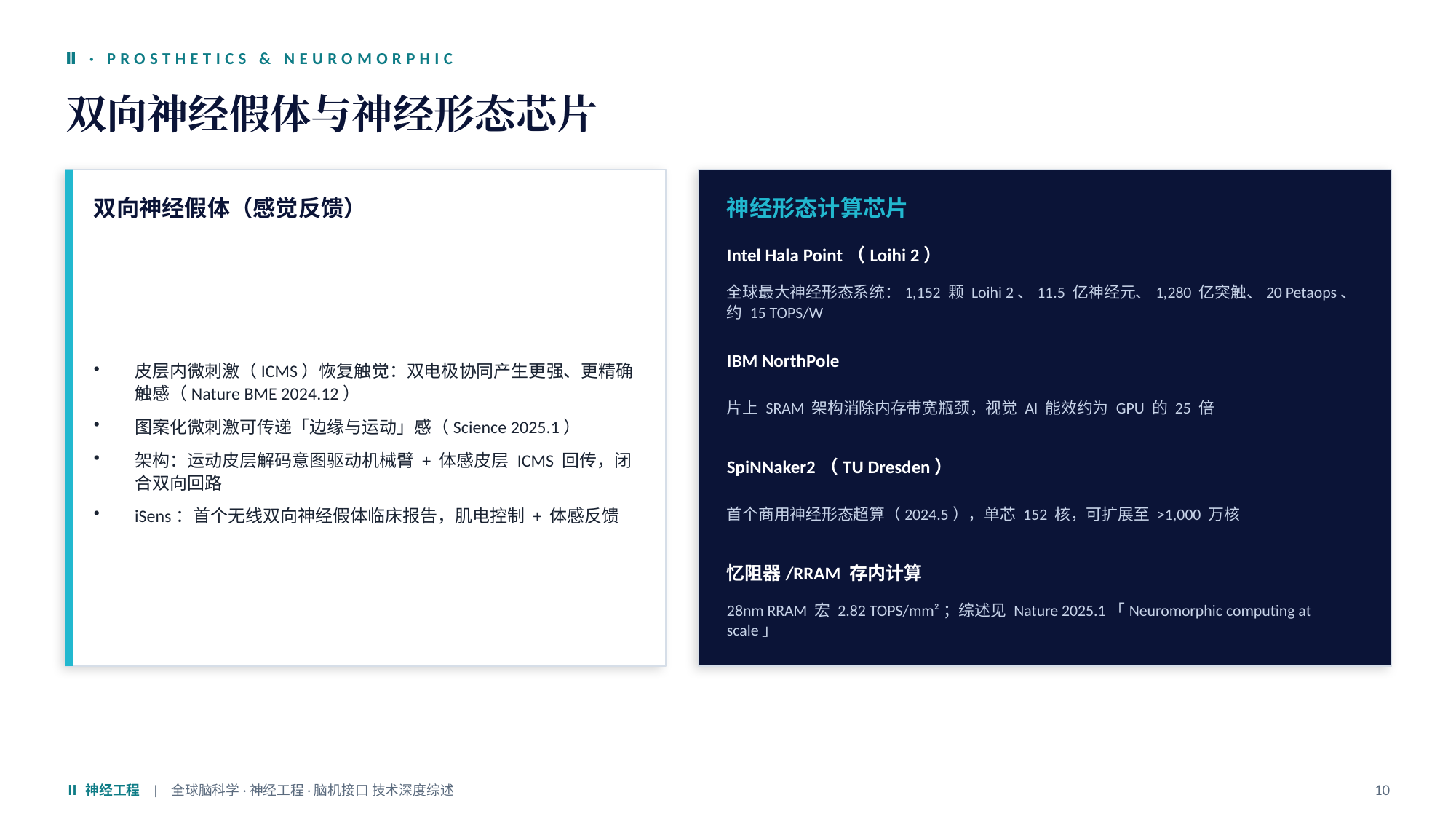

Ⅱ · PROSTHETICS & NEUROMORPHIC
双向神经假体与神经形态芯片

双向神经假体（感觉反馈）
神经形态计算芯片
Intel Hala Point（Loihi 2）
皮层内微刺激（ICMS）恢复触觉：双电极协同产生更强、更精确触感（Nature BME 2024.12）
图案化微刺激可传递「边缘与运动」感（Science 2025.1）
架构：运动皮层解码意图驱动机械臂 + 体感皮层 ICMS 回传，闭合双向回路
iSens：首个无线双向神经假体临床报告，肌电控制 + 体感反馈
全球最大神经形态系统：1,152 颗 Loihi 2、11.5 亿神经元、1,280 亿突触、20 Petaops、约 15 TOPS/W
IBM NorthPole
片上 SRAM 架构消除内存带宽瓶颈，视觉 AI 能效约为 GPU 的 25 倍
SpiNNaker2（TU Dresden）
首个商用神经形态超算（2024.5），单芯 152 核，可扩展至 >1,000 万核
忆阻器/RRAM 存内计算
28nm RRAM 宏 2.82 TOPS/mm²；综述见 Nature 2025.1「Neuromorphic computing at scale」
Ⅱ 神经工程   |   全球脑科学·神经工程·脑机接口 技术深度综述
10